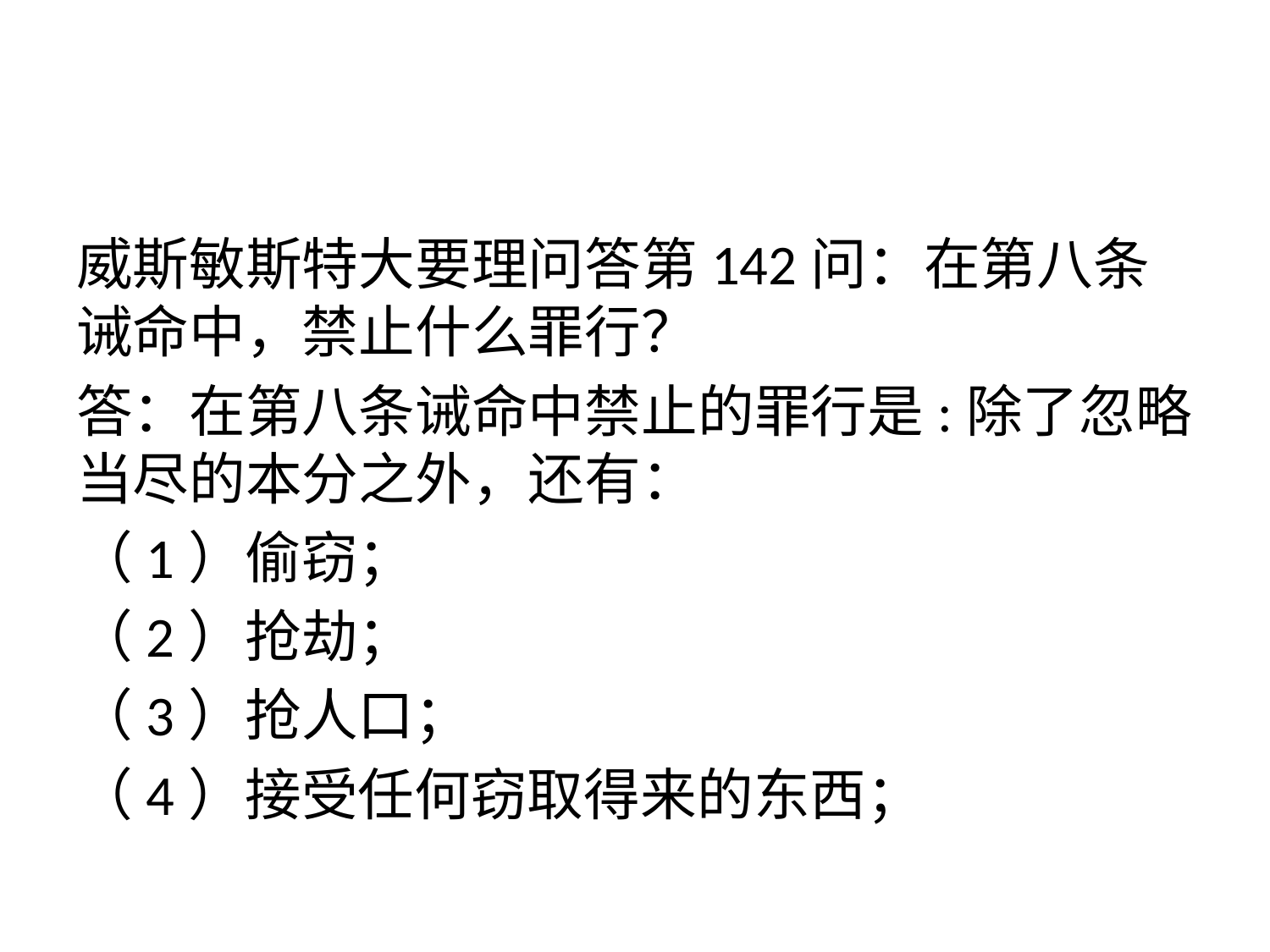

#
威斯敏斯特大要理问答第142问：在第八条诫命中，禁止什么罪行？
答：在第八条诫命中禁止的罪行是:除了忽略当尽的本分之外，还有：
（1）偷窃；
（2）抢劫；
（3）抢人口；
（4）接受任何窃取得来的东西；